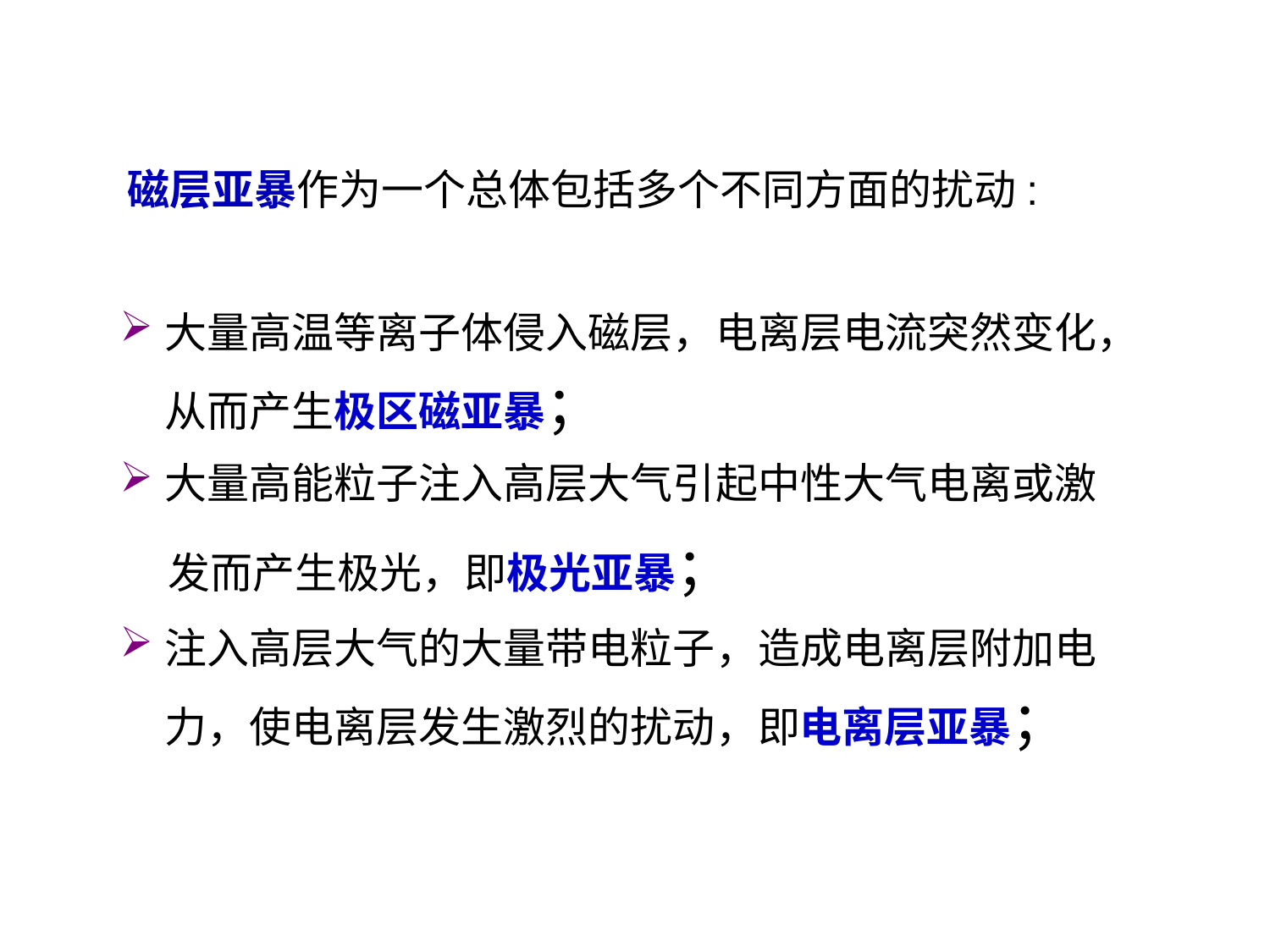

磁层亚暴作为一个总体包括多个不同方面的扰动:
大量高温等离子体侵入磁层，电离层电流突然变化，从而产生极区磁亚暴；
大量高能粒子注入高层大气引起中性大气电离或激
    发而产生极光，即极光亚暴；
注入高层大气的大量带电粒子，造成电离层附加电力，使电离层发生激烈的扰动，即电离层亚暴；